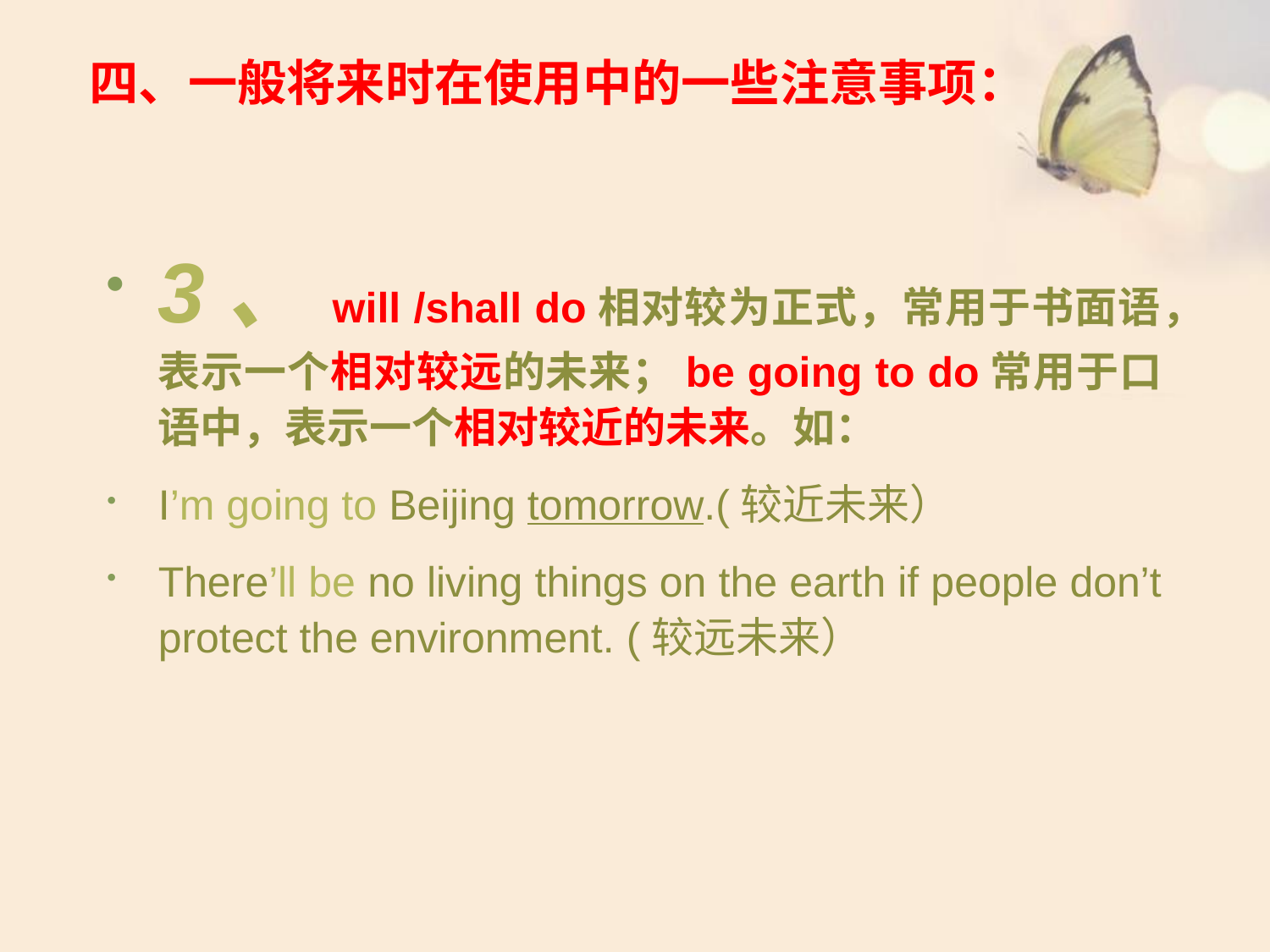

# 四、一般将来时在使用中的一些注意事项：
3、will /shall do相对较为正式，常用于书面语，表示一个相对较远的未来；be going to do常用于口语中，表示一个相对较近的未来。如：
I’m going to Beijing tomorrow.(较近未来）
There’ll be no living things on the earth if people don’t protect the environment. (较远未来）